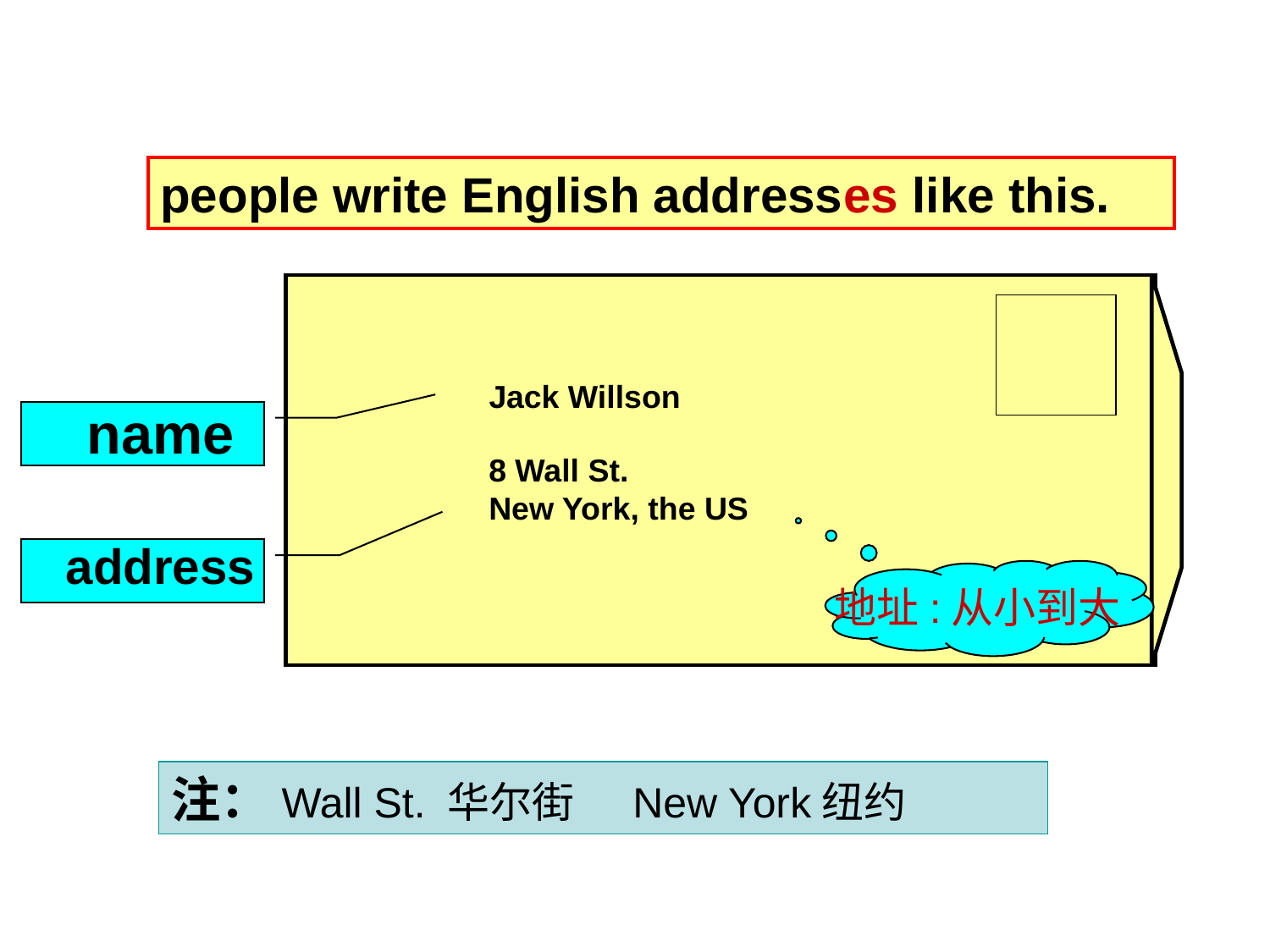

people write English addresses like this.

Jack Willson
name

8 Wall St.
New York, the US
address

地址:从小到大
注：Wall St. 华尔街     New York纽约